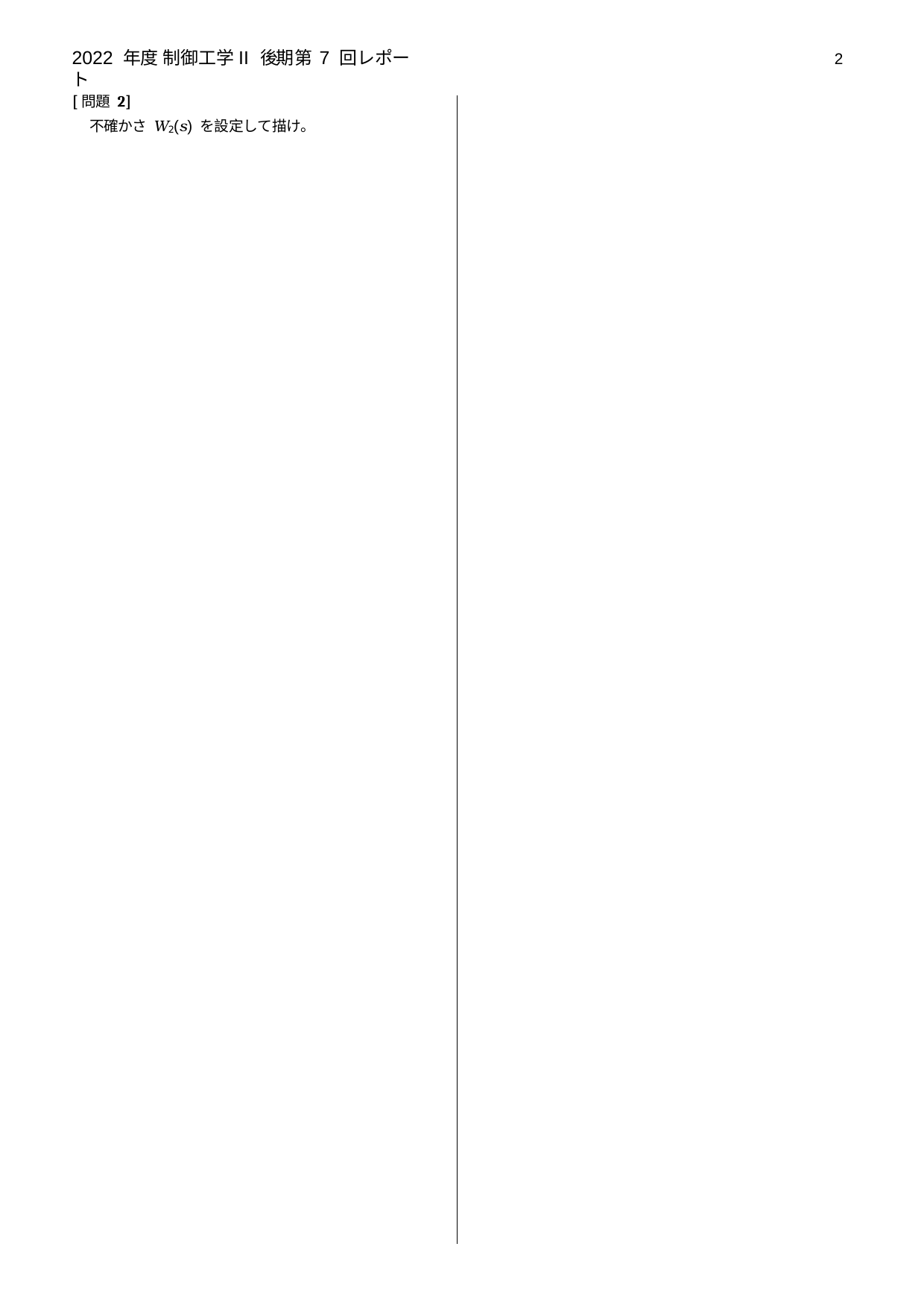

2022 年度 制御工学II 後期 第 7 回レポート
2
[問題 2]
不確かさ W2(s) を設定して描け。